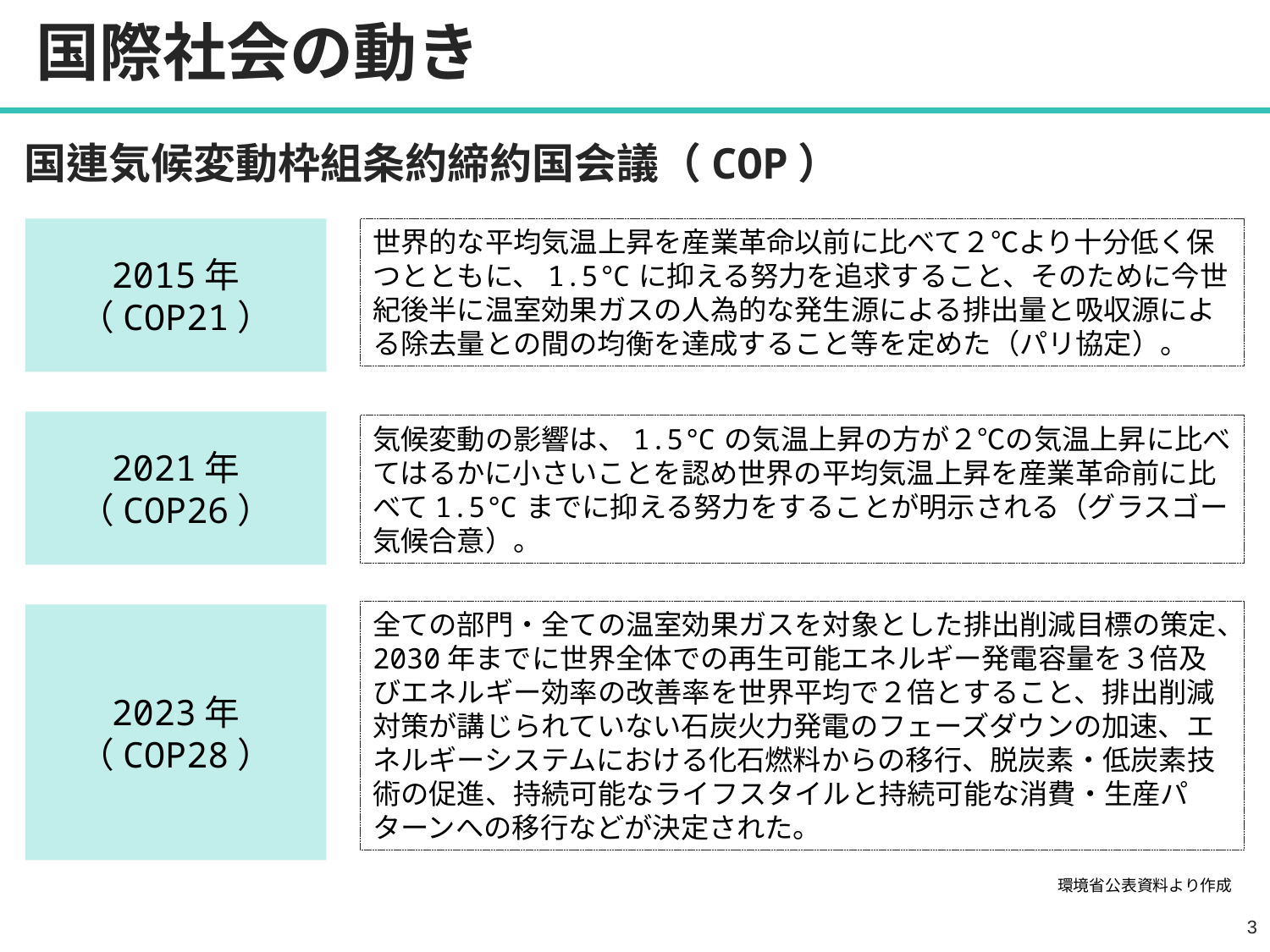

# 国際社会の動き
国連気候変動枠組条約締約国会議（COP）
世界的な平均気温上昇を産業革命以前に比べて２℃より十分低く保つとともに、1.5℃に抑える努力を追求すること、そのために今世紀後半に温室効果ガスの人為的な発生源による排出量と吸収源による除去量との間の均衡を達成すること等を定めた（パリ協定）。
2015年（COP21）
2021年（COP26）
気候変動の影響は、1.5℃の気温上昇の方が２℃の気温上昇に比べてはるかに小さいことを認め世界の平均気温上昇を産業革命前に比べて1.5℃までに抑える努力をすることが明示される（グラスゴー気候合意）。
全ての部門・全ての温室効果ガスを対象とした排出削減目標の策定、2030年までに世界全体での再生可能エネルギー発電容量を３倍及びエネルギー効率の改善率を世界平均で２倍とすること、排出削減対策が講じられていない石炭火力発電のフェーズダウンの加速、エネルギーシステムにおける化石燃料からの移行、脱炭素・低炭素技術の促進、持続可能なライフスタイルと持続可能な消費・生産パターンへの移行などが決定された。
2023年（COP28）
環境省公表資料より作成
3